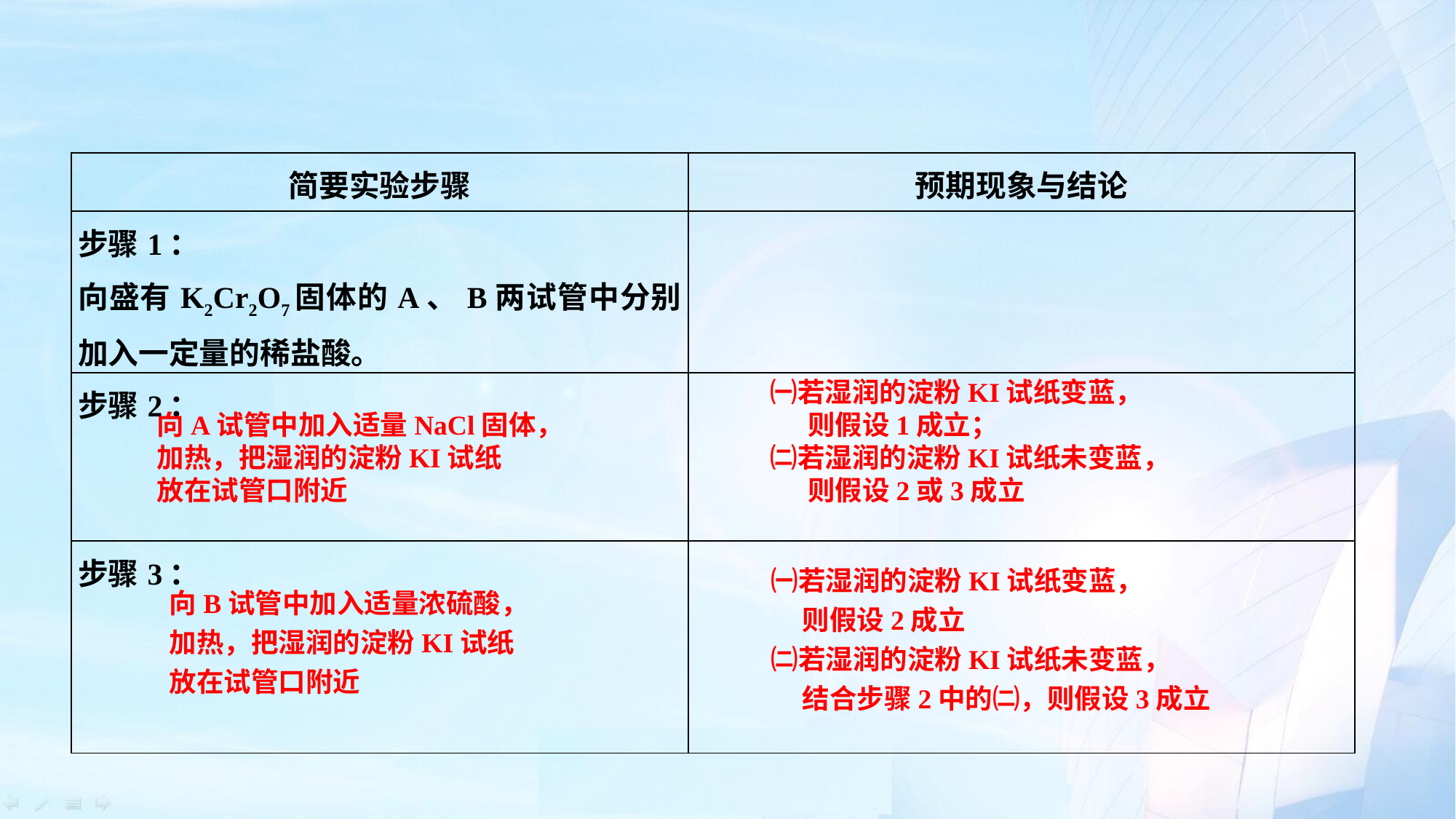

| 简要实验步骤 | 预期现象与结论 |
| --- | --- |
| 步骤1： 向盛有K2Cr2O7固体的A、B两试管中分别加入一定量的稀盐酸。 |  |
| 步骤2： |  |
| 步骤3： |  |
㈠若湿润的淀粉KI试纸变蓝，
     则假设1成立；
㈡若湿润的淀粉KI试纸未变蓝，
     则假设2或3成立
向A试管中加入适量NaCl固体，
加热，把湿润的淀粉KI试纸
放在试管口附近
㈠若湿润的淀粉KI试纸变蓝，
    则假设2成立
㈡若湿润的淀粉KI试纸未变蓝，
    结合步骤2中的㈡，则假设3成立
向B试管中加入适量浓硫酸，
加热，把湿润的淀粉KI试纸
放在试管口附近